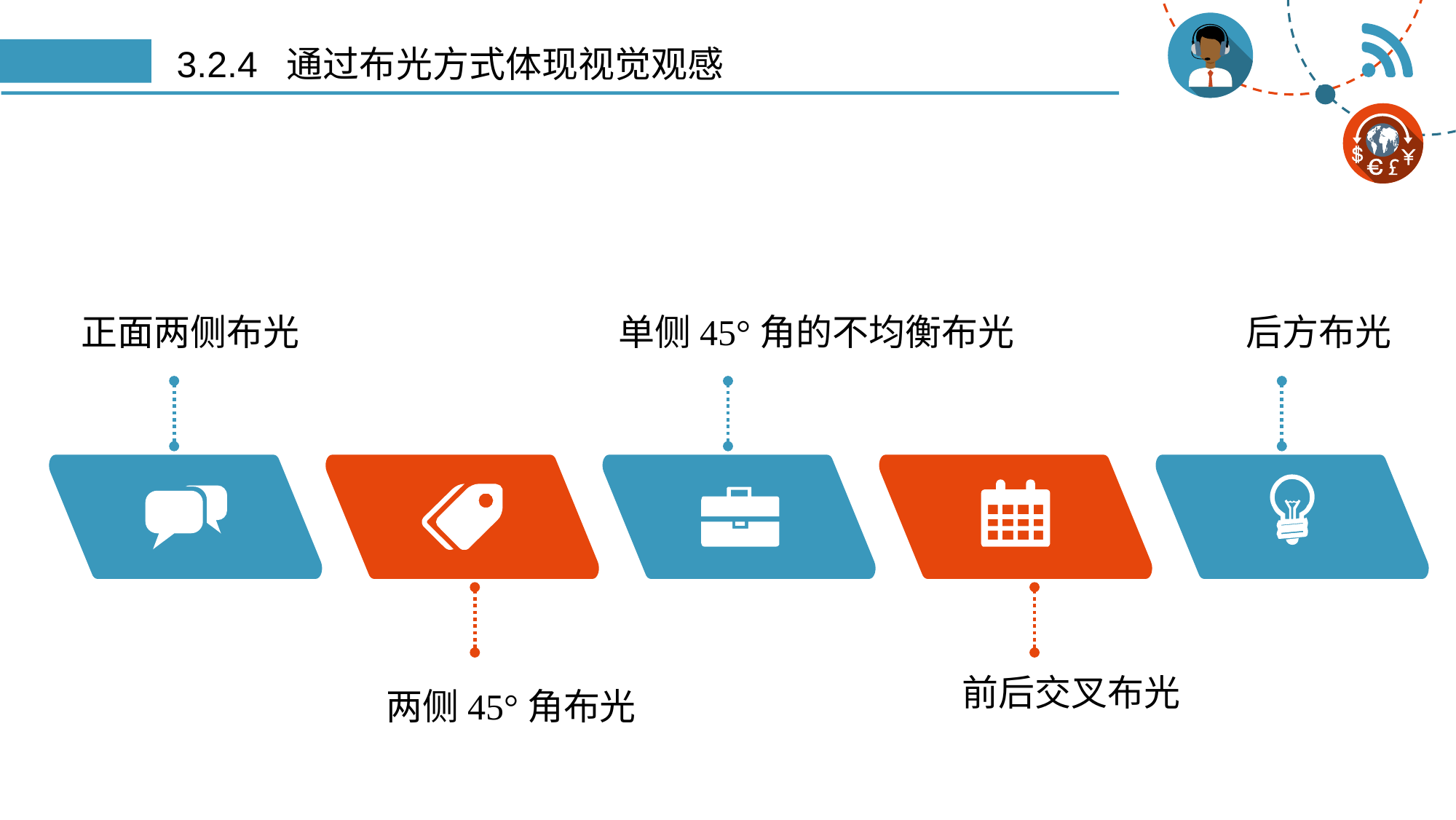

# 3.2.4  通过布光方式体现视觉观感
正面两侧布光
单侧45°角的不均衡布光
后方布光

前后交叉布光
两侧45°角布光